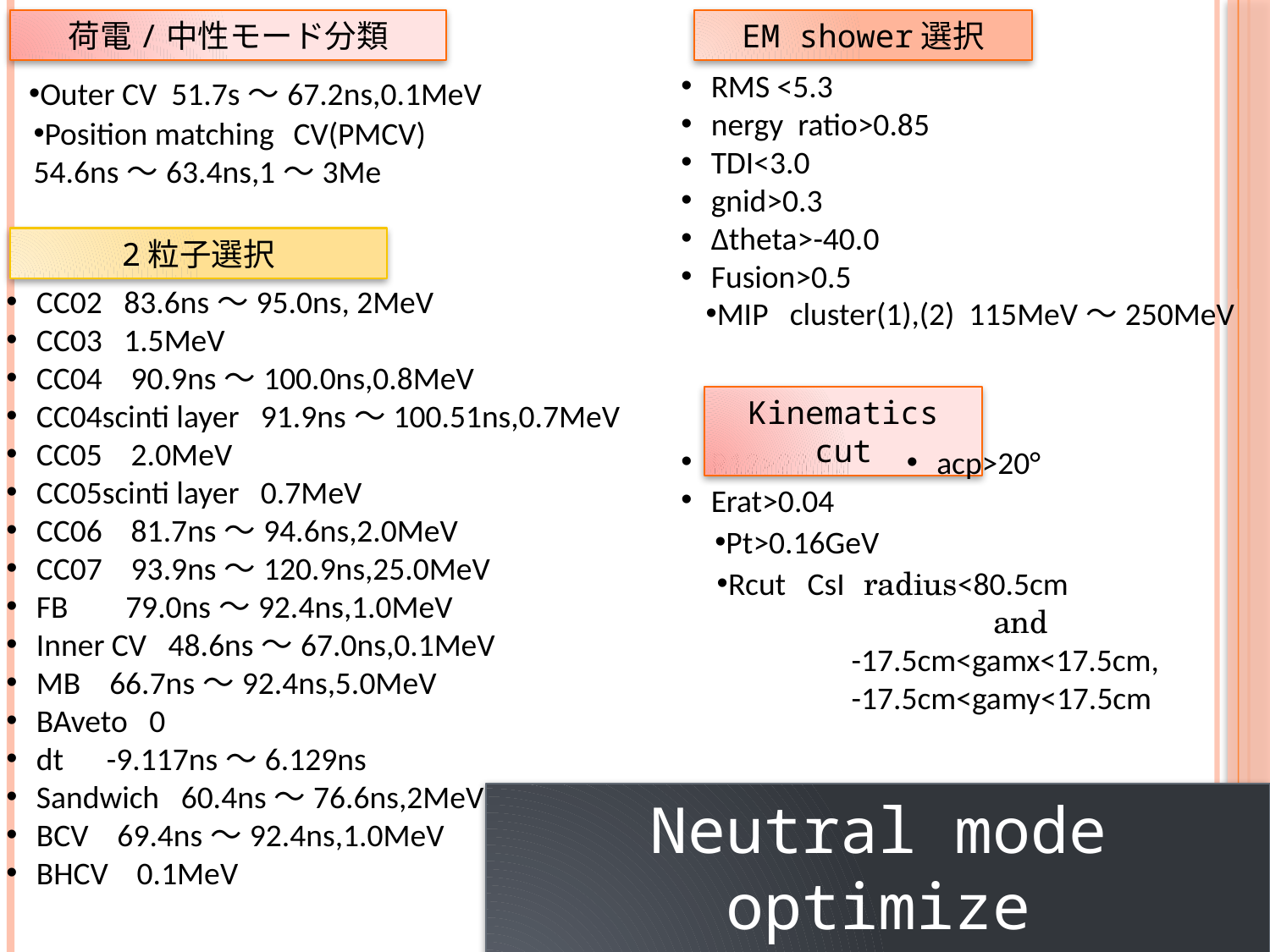

荷電/中性モード分類
EM shower選択
RMS <5.3
nergy  ratio>0.85
TDI<3.0
gnid>0.3
Δtheta>-40.0
Fusion>0.5
Outer CV  51.7s～67.2ns,0.1MeV
Position matching CV(PMCV)
54.6ns～63.4ns,1～3Me
2粒子選択
CC02   83.6ns～95.0ns, 2MeV
CC03   1.5MeV
CC04    90.9ns～100.0ns,0.8MeV
CC04scinti layer   91.9ns～100.51ns,0.7MeV
CC05    2.0MeV
CC05scinti layer   0.7MeV
CC06    81.7ns～94.6ns,2.0MeV
CC07    93.9ns～120.9ns,25.0MeV
FB        79.0ns～92.4ns,1.0MeV
Inner CV   48.6ns～67.0ns,0.1MeV
MB    66.7ns～92.4ns,5.0MeV
BAveto   0
dt      -9.117ns～6.129ns
Sandwich   60.4ns～76.6ns,2MeV
BCV    69.4ns～92.4ns,1.0MeV
BHCV    0.1MeV
MIP   cluster(1),(2)  115MeV～250MeV
Kinematics cut
R12>23.5cm
Erat>0.04
acp>20°
Pt>0.16GeV
Rcut   CsI radius<80.5cm
 　　　　　　　　and
　　　　-17.5cm<gamx<17.5cm,
　　　　-17.5cm<gamy<17.5cm
Neutral mode
optimize cut(PT>0.16GeV)